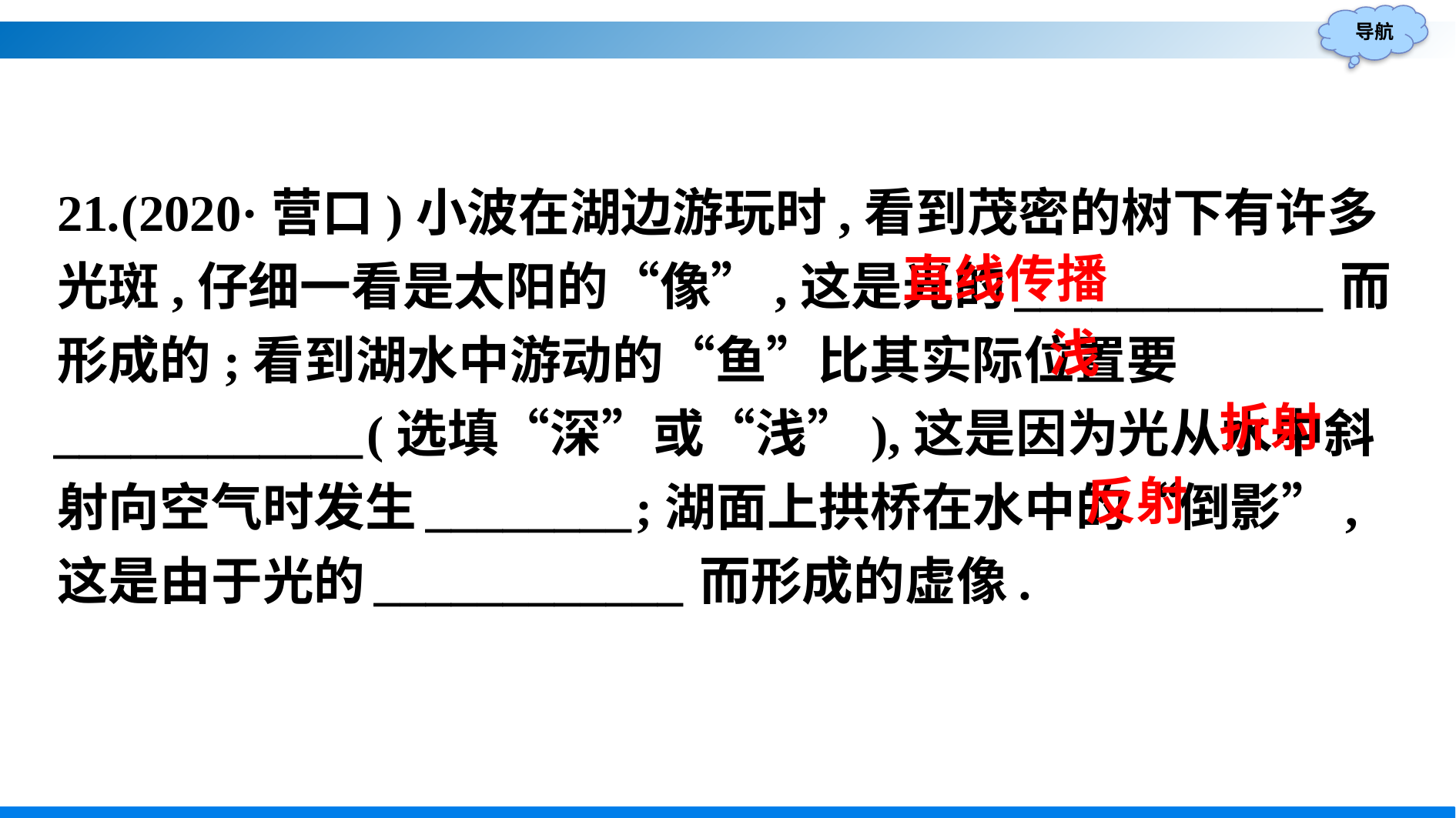

21.(2020·营口)小波在湖边游玩时,看到茂密的树下有许多光斑,仔细一看是太阳的“像”,这是光的____________而形成的;看到湖水中游动的“鱼”比其实际位置要____________(选填“深”或“浅”),这是因为光从水中斜射向空气时发生________;湖面上拱桥在水中的“倒影”,这是由于光的____________而形成的虚像.
直线传播
浅
折射
反射